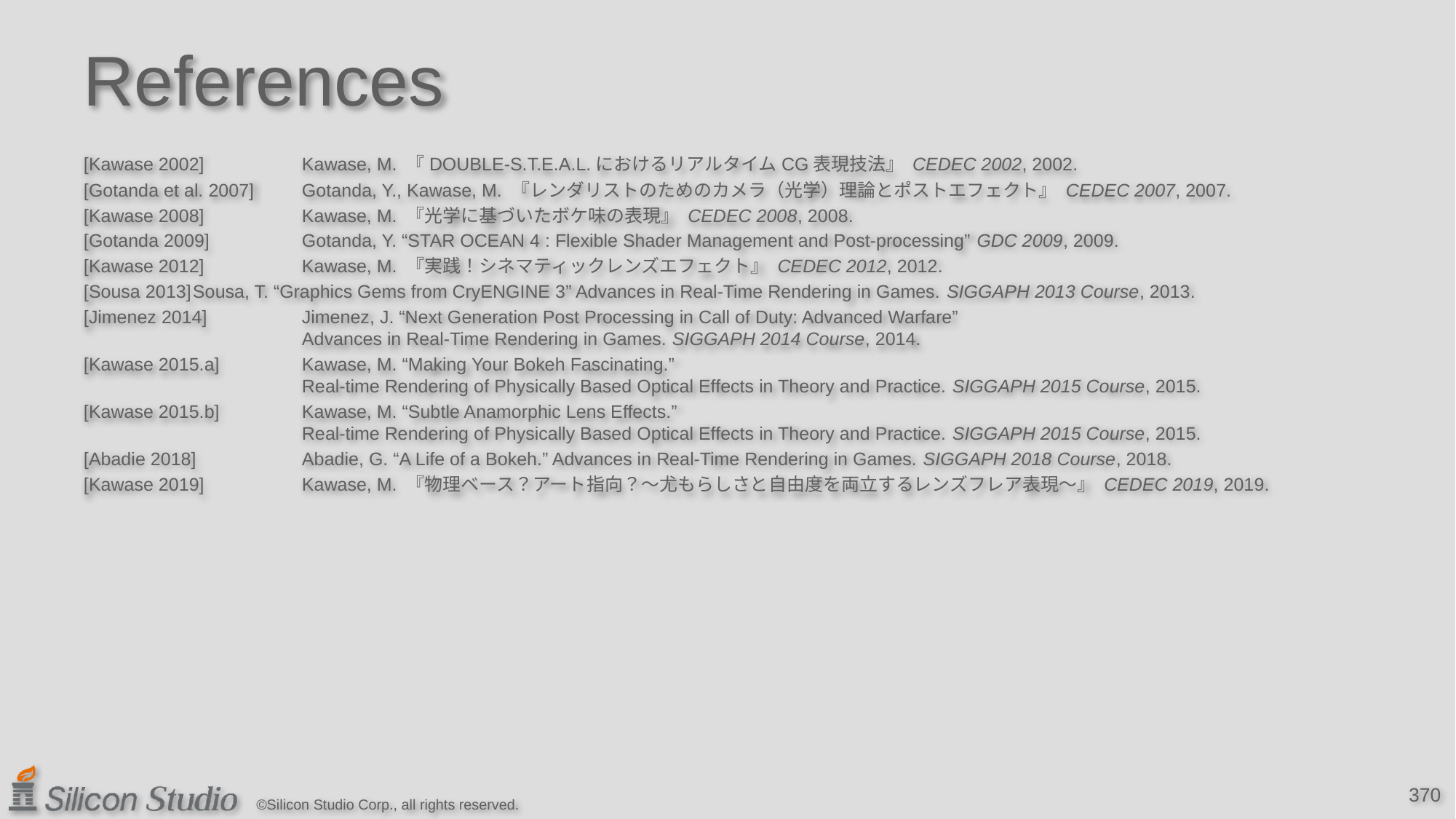

# References
[Kawase 2002]	Kawase, M. 『DOUBLE-S.T.E.A.L.におけるリアルタイムCG表現技法』 CEDEC 2002, 2002.
[Gotanda et al. 2007]	Gotanda, Y., Kawase, M. 『レンダリストのためのカメラ（光学）理論とポストエフェクト』 CEDEC 2007, 2007.
[Kawase 2008]	Kawase, M. 『光学に基づいたボケ味の表現』 CEDEC 2008, 2008.
[Gotanda 2009]	Gotanda, Y. “STAR OCEAN 4 : Flexible Shader Management and Post-processing” GDC 2009, 2009.
[Kawase 2012]	Kawase, M. 『実践！シネマティックレンズエフェクト』 CEDEC 2012, 2012.
[Sousa 2013]	Sousa, T. “Graphics Gems from CryENGINE 3” Advances in Real-Time Rendering in Games. SIGGAPH 2013 Course, 2013.
[Jimenez 2014]	Jimenez, J. “Next Generation Post Processing in Call of Duty: Advanced Warfare”
		Advances in Real-Time Rendering in Games. SIGGAPH 2014 Course, 2014.
[Kawase 2015.a]	Kawase, M. “Making Your Bokeh Fascinating.”
		Real-time Rendering of Physically Based Optical Effects in Theory and Practice. SIGGAPH 2015 Course, 2015.
[Kawase 2015.b]	Kawase, M. “Subtle Anamorphic Lens Effects.”
		Real-time Rendering of Physically Based Optical Effects in Theory and Practice. SIGGAPH 2015 Course, 2015.
[Abadie 2018]	Abadie, G. “A Life of a Bokeh.” Advances in Real-Time Rendering in Games. SIGGAPH 2018 Course, 2018.
[Kawase 2019]	Kawase, M. 『物理ベース？アート指向？～尤もらしさと自由度を両立するレンズフレア表現～』 CEDEC 2019, 2019.